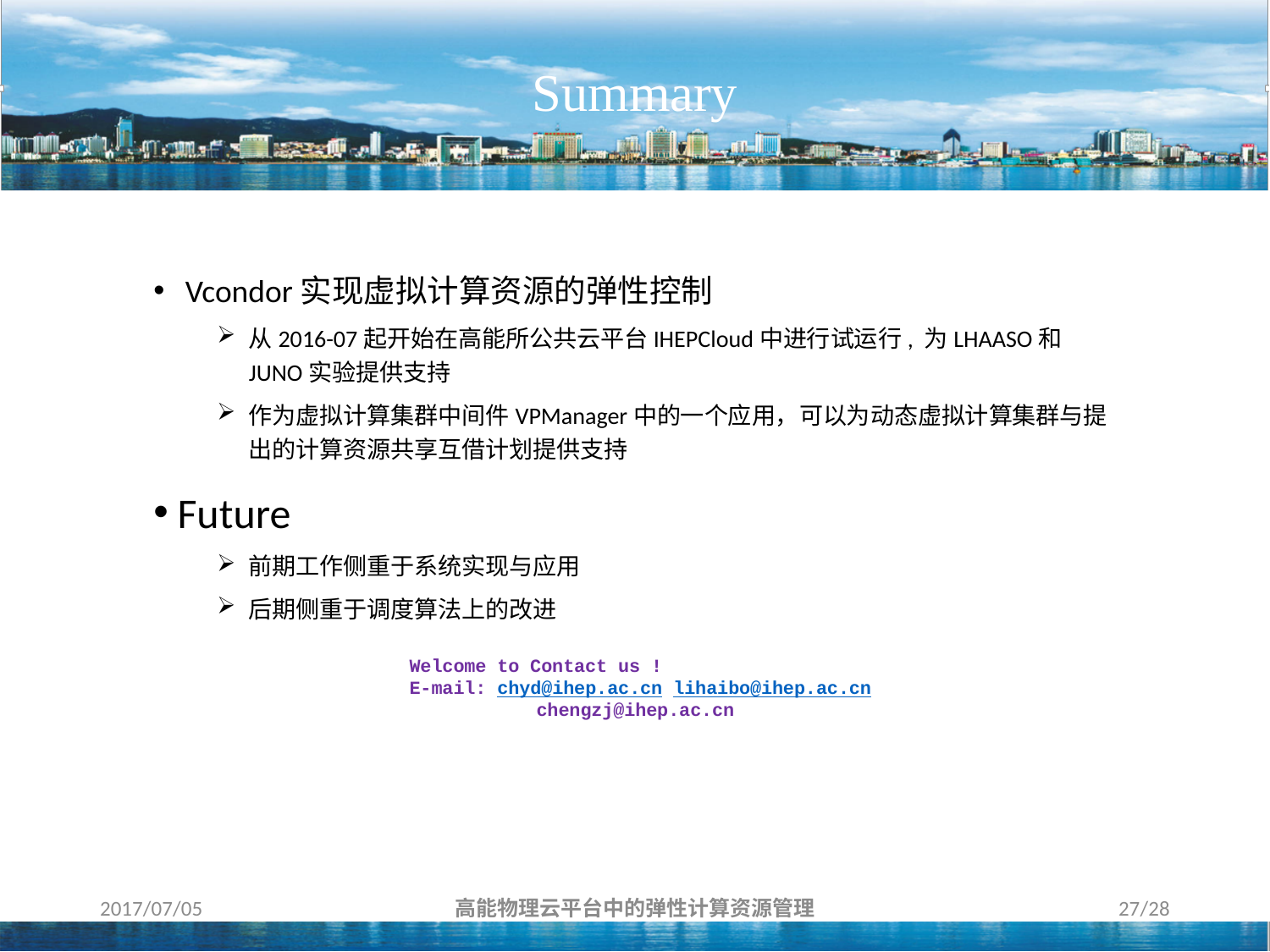

Summary
Vcondor实现虚拟计算资源的弹性控制
从2016-07起开始在高能所公共云平台IHEPCloud中进行试运行, 为LHAASO和JUNO实验提供支持
作为虚拟计算集群中间件VPManager中的一个应用，可以为动态虚拟计算集群与提出的计算资源共享互借计划提供支持
Future
前期工作侧重于系统实现与应用
后期侧重于调度算法上的改进
Welcome to Contact us !
E-mail: chyd@ihep.ac.cn lihaibo@ihep.ac.cn            	chengzj@ihep.ac.cn
2017/07/05
高能物理云平台中的弹性计算资源管理
27/28